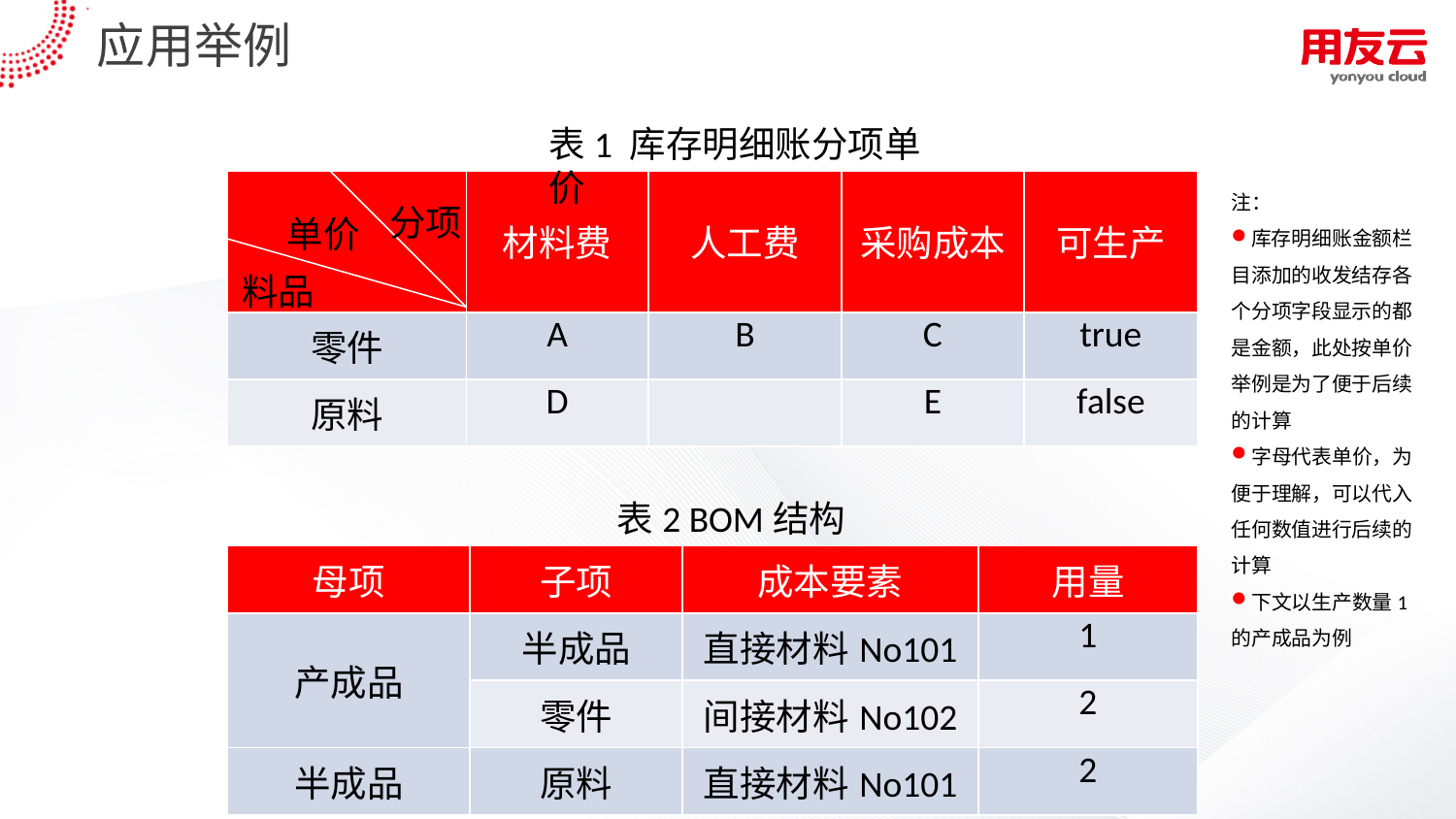

# 应用举例
表1 库存明细账分项单价
|  | 材料费 | 人工费 | 采购成本 | 可生产 |
| --- | --- | --- | --- | --- |
| 零件 | A | B | C | true |
| 原料 | D |  | E | false |
注：
库存明细账金额栏目添加的收发结存各个分项字段显示的都是金额，此处按单价举例是为了便于后续的计算
字母代表单价，为便于理解，可以代入任何数值进行后续的计算
下文以生产数量1的产成品为例
分项
单价
料品
表2 BOM结构
| 母项 | 子项 | 成本要素 | 用量 |
| --- | --- | --- | --- |
| 产成品 | 半成品 | 直接材料No101 | 1 |
|  | 零件 | 间接材料No102 | 2 |
| 半成品 | 原料 | 直接材料No101 | 2 |